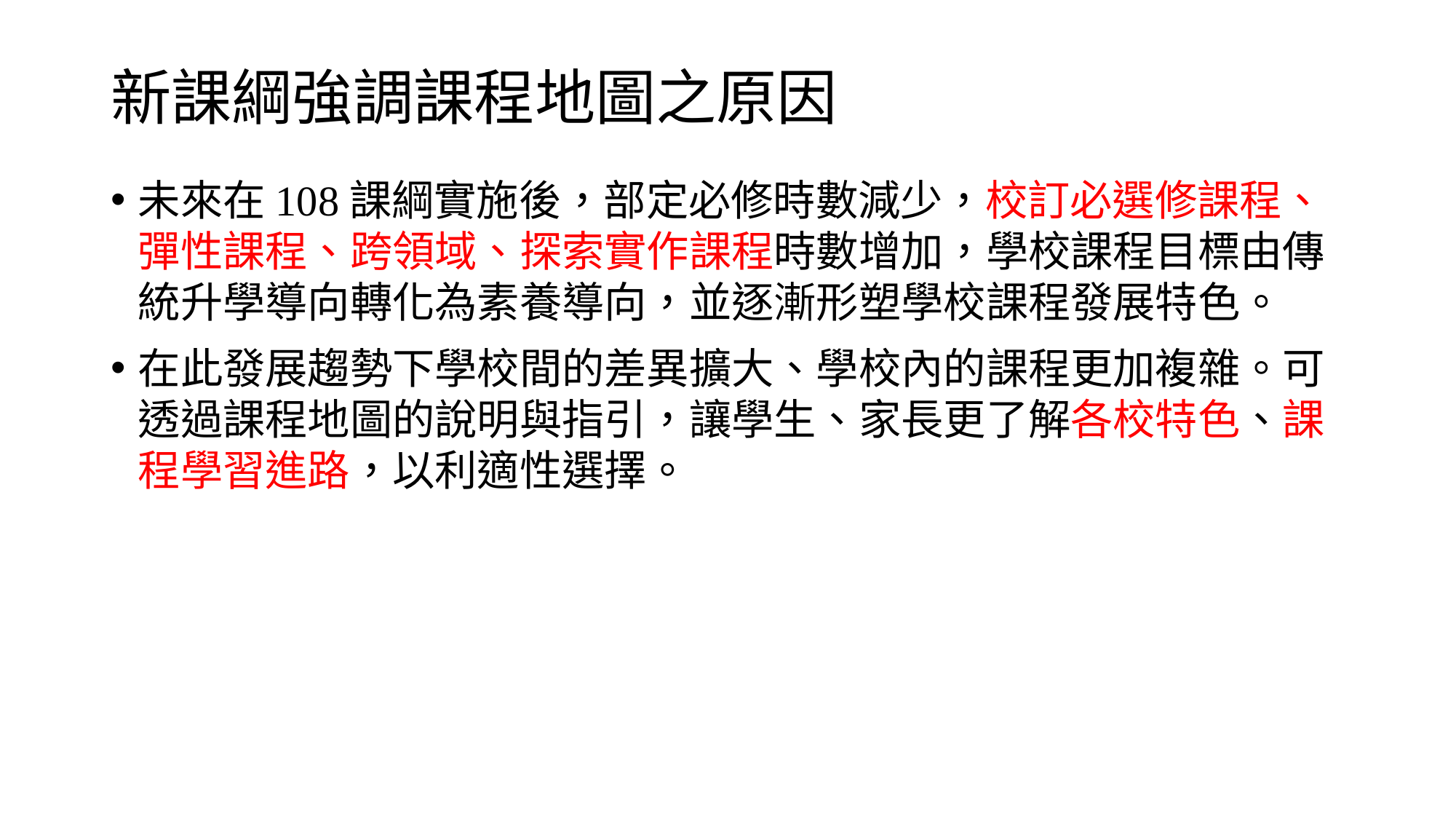

# 新課綱強調課程地圖之原因
未來在108課綱實施後，部定必修時數減少，校訂必選修課程、彈性課程、跨領域、探索實作課程時數增加，學校課程目標由傳統升學導向轉化為素養導向，並逐漸形塑學校課程發展特色。
在此發展趨勢下學校間的差異擴大、學校內的課程更加複雜。可透過課程地圖的說明與指引，讓學生、家長更了解各校特色、課程學習進路，以利適性選擇。